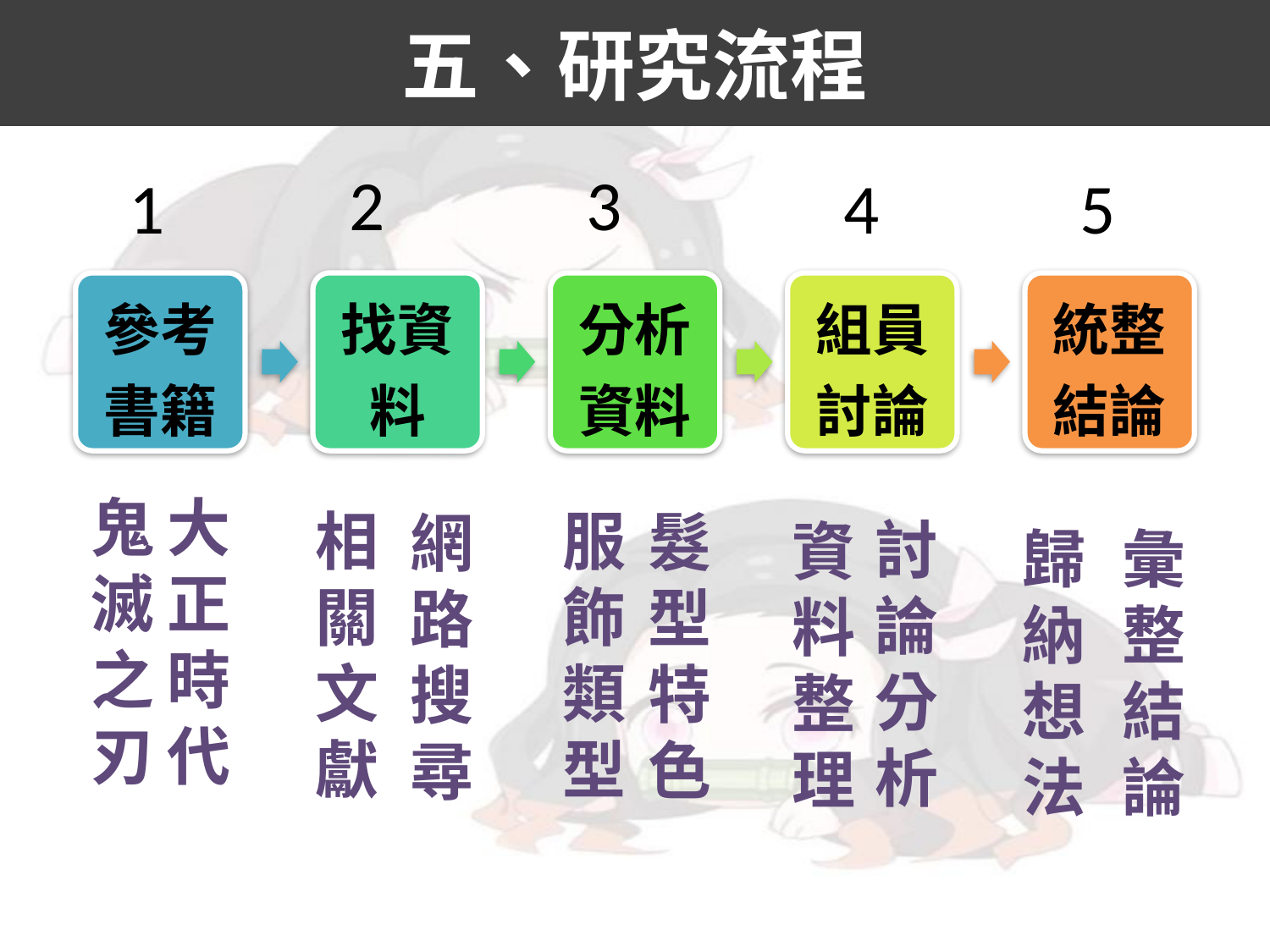

# 五、研究流程
2
3
1
4
5
參考
書籍
找資料
分析
資料
組員
討論
統整
結論

鬼滅之刃
大正時代
相關文獻
服飾類型
髮型特色
網路搜尋
討論分析
資料整理
歸納想法
彙整結論